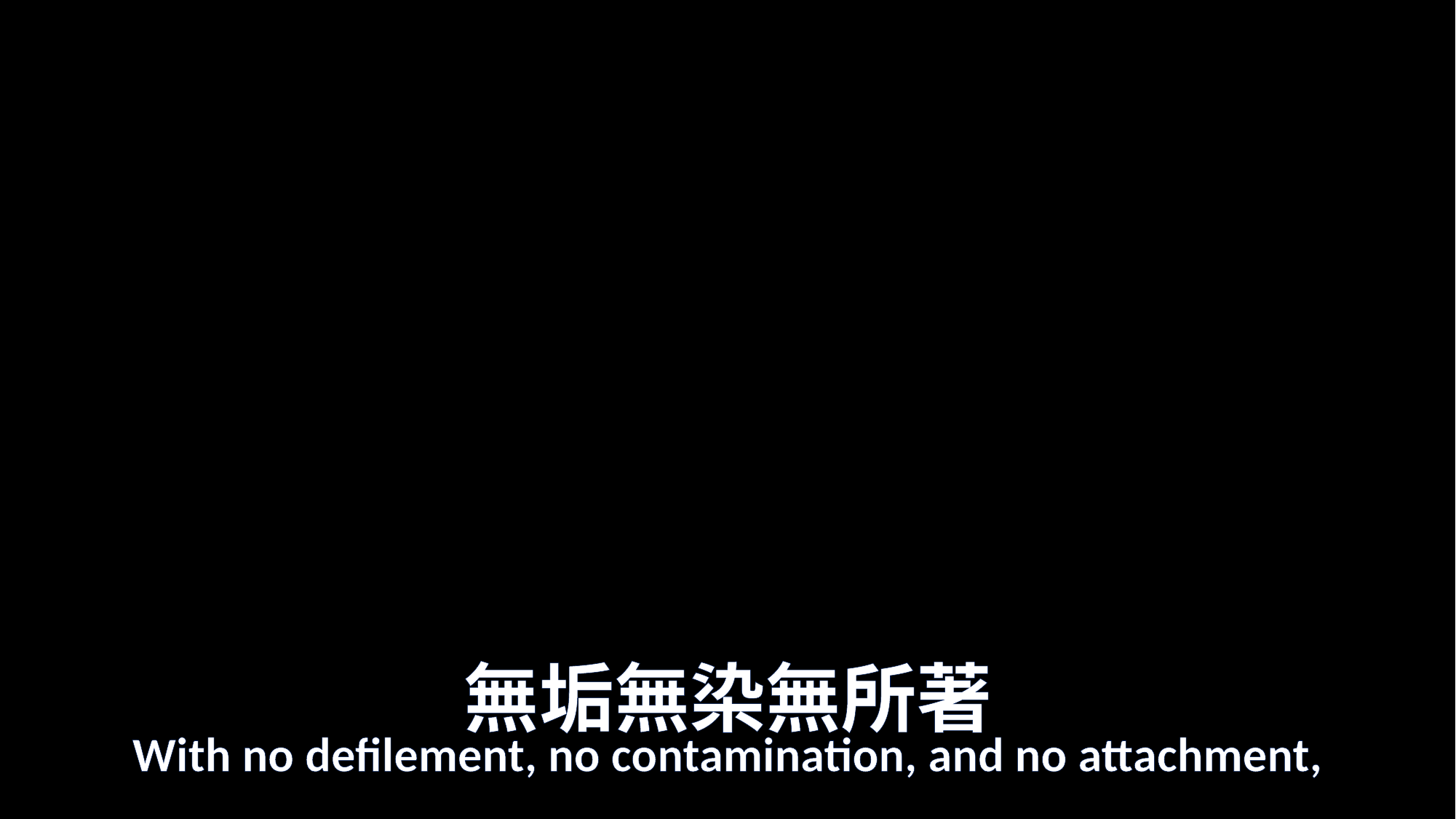

# 無垢無染無所著
With no defilement, no contamination, and no attachment,